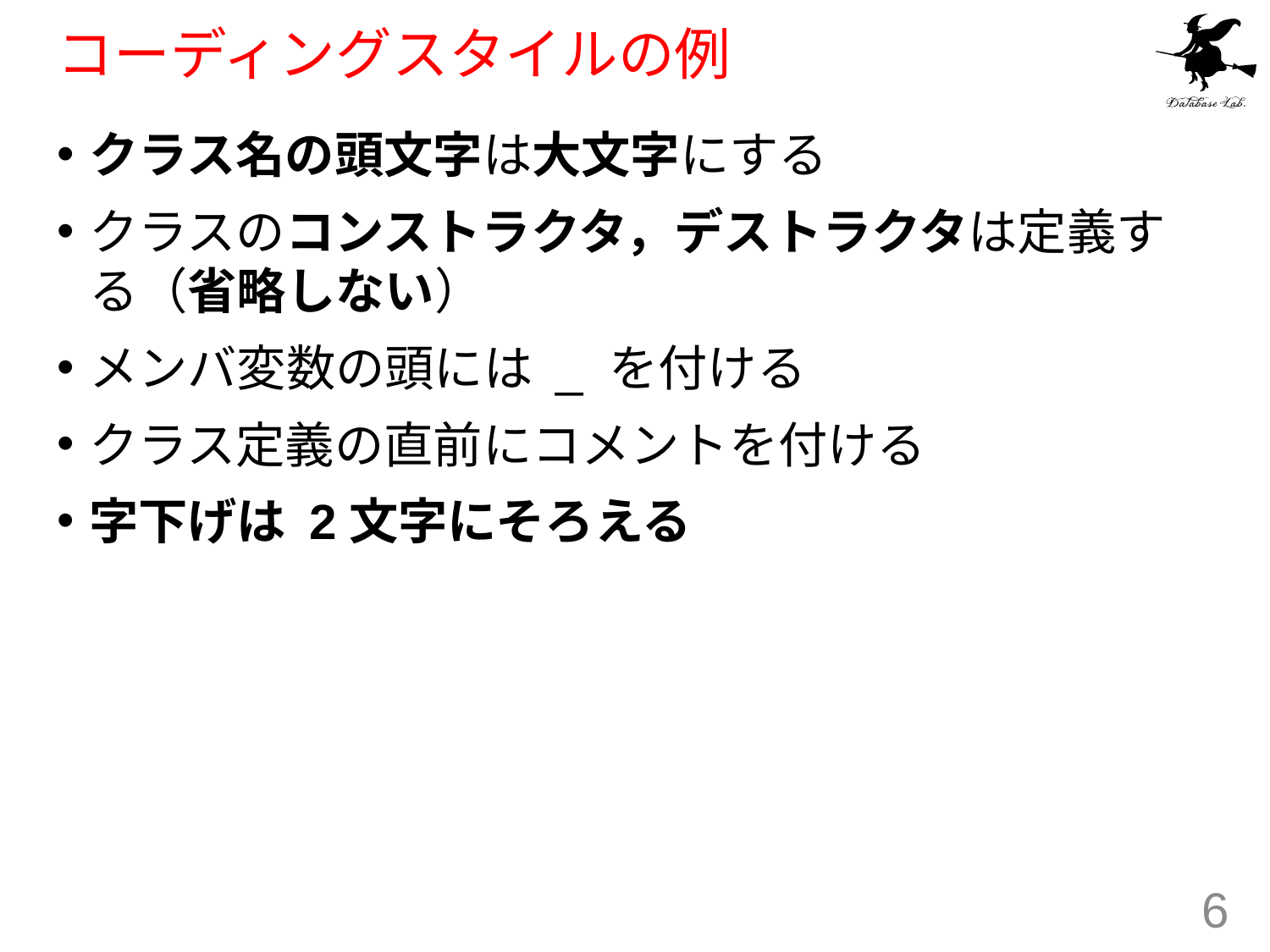

# コーディングスタイルの例
クラス名の頭文字は大文字にする
クラスのコンストラクタ，デストラクタは定義する（省略しない）
メンバ変数の頭には _ を付ける
クラス定義の直前にコメントを付ける
字下げは 2文字にそろえる

6